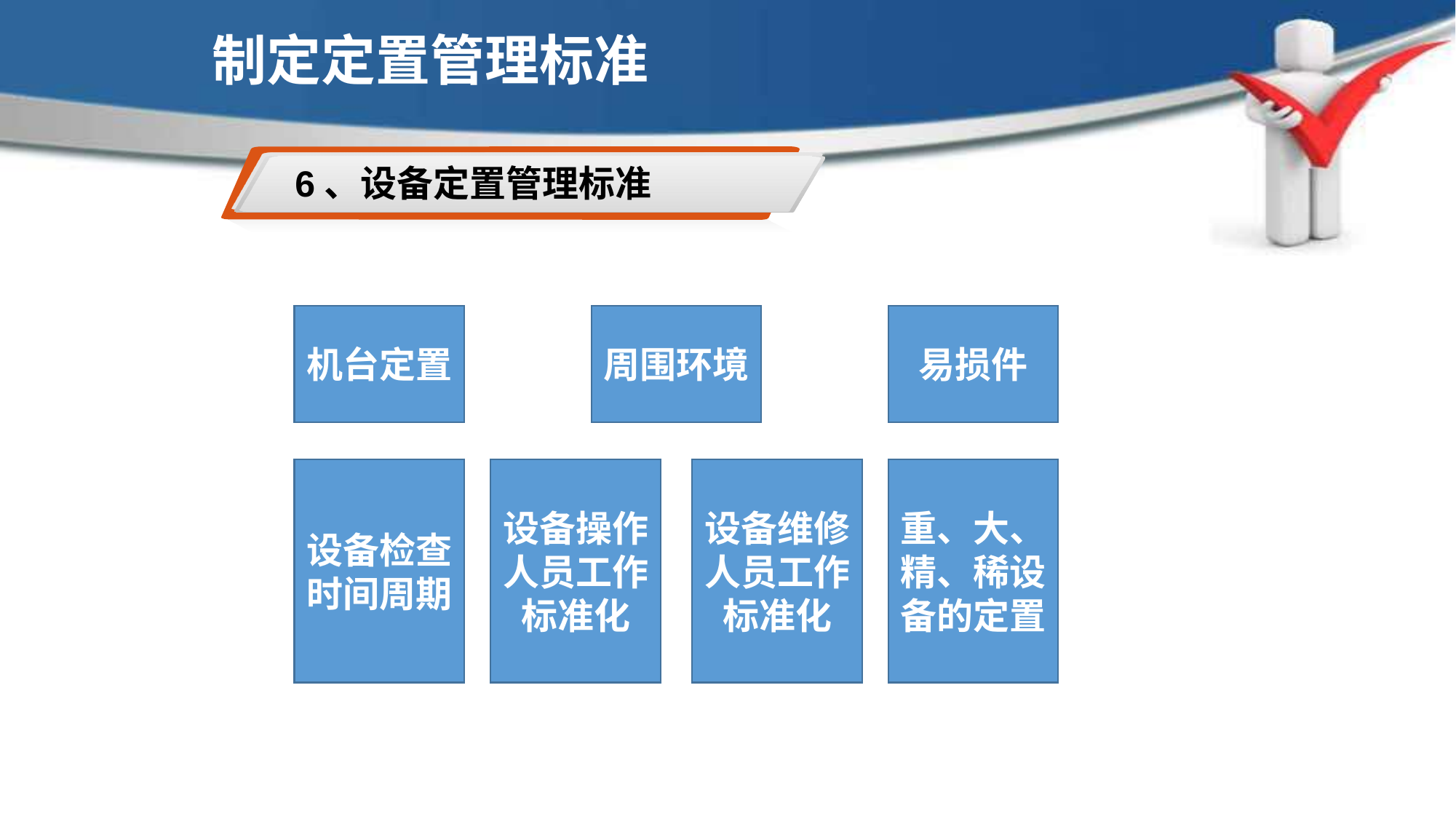

制定定置管理标准

6、设备定置管理标准

机台定置
周围环境
易损件
设备检查时间周期
设备操作人员工作标准化
设备维修人员工作标准化
重、大、精、稀设备的定置
现场6S定置管理